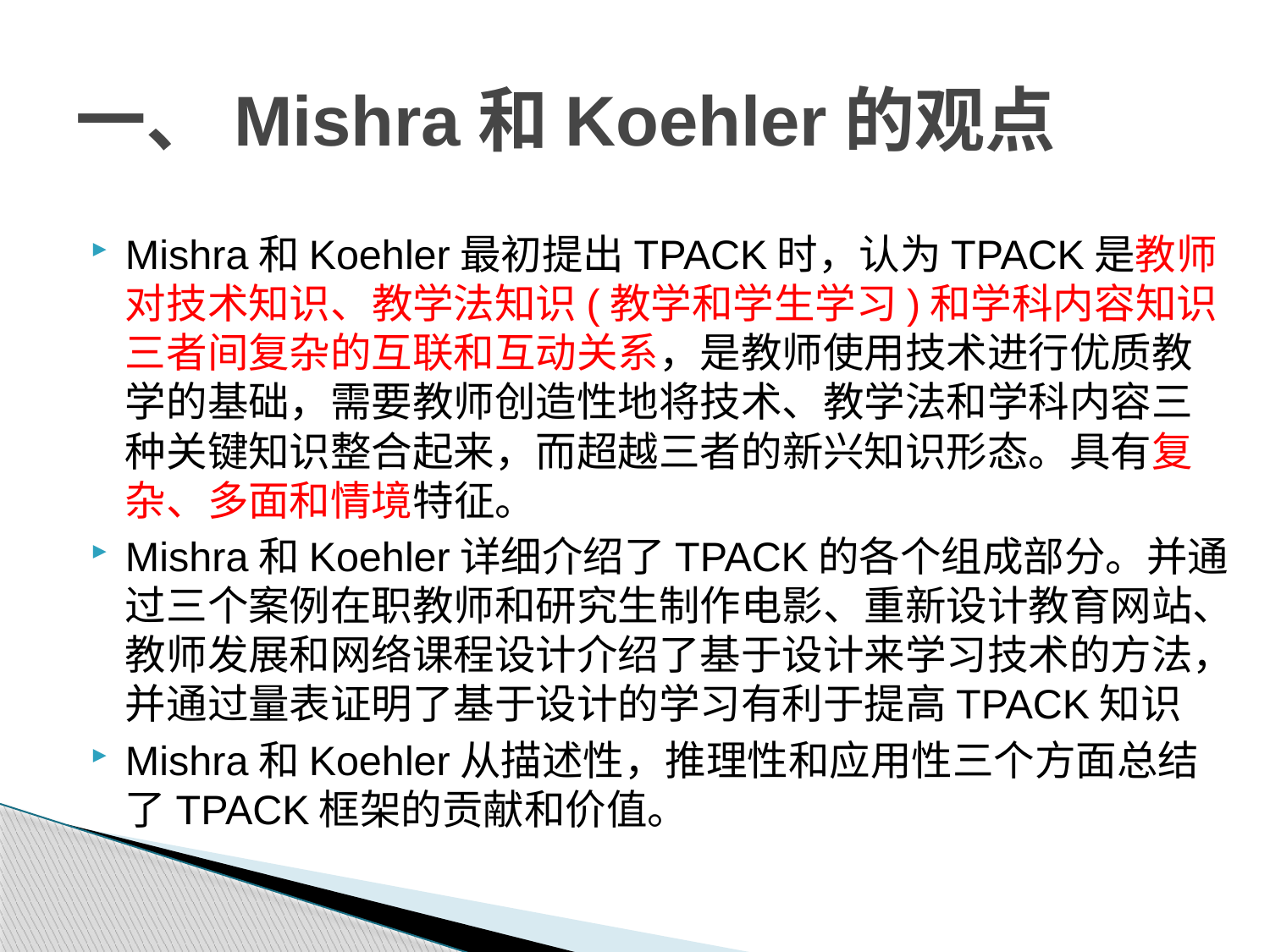

# 一、Mishra和Koehler的观点
Mishra和Koehler最初提出TPACK时，认为TPACK是教师对技术知识、教学法知识(教学和学生学习)和学科内容知识三者间复杂的互联和互动关系，是教师使用技术进行优质教学的基础，需要教师创造性地将技术、教学法和学科内容三种关键知识整合起来，而超越三者的新兴知识形态。具有复杂、多面和情境特征。
Mishra和Koehler详细介绍了TPACK的各个组成部分。并通过三个案例在职教师和研究生制作电影、重新设计教育网站、教师发展和网络课程设计介绍了基于设计来学习技术的方法，并通过量表证明了基于设计的学习有利于提高TPACK知识
Mishra和Koehler从描述性，推理性和应用性三个方面总结了TPACK框架的贡献和价值。